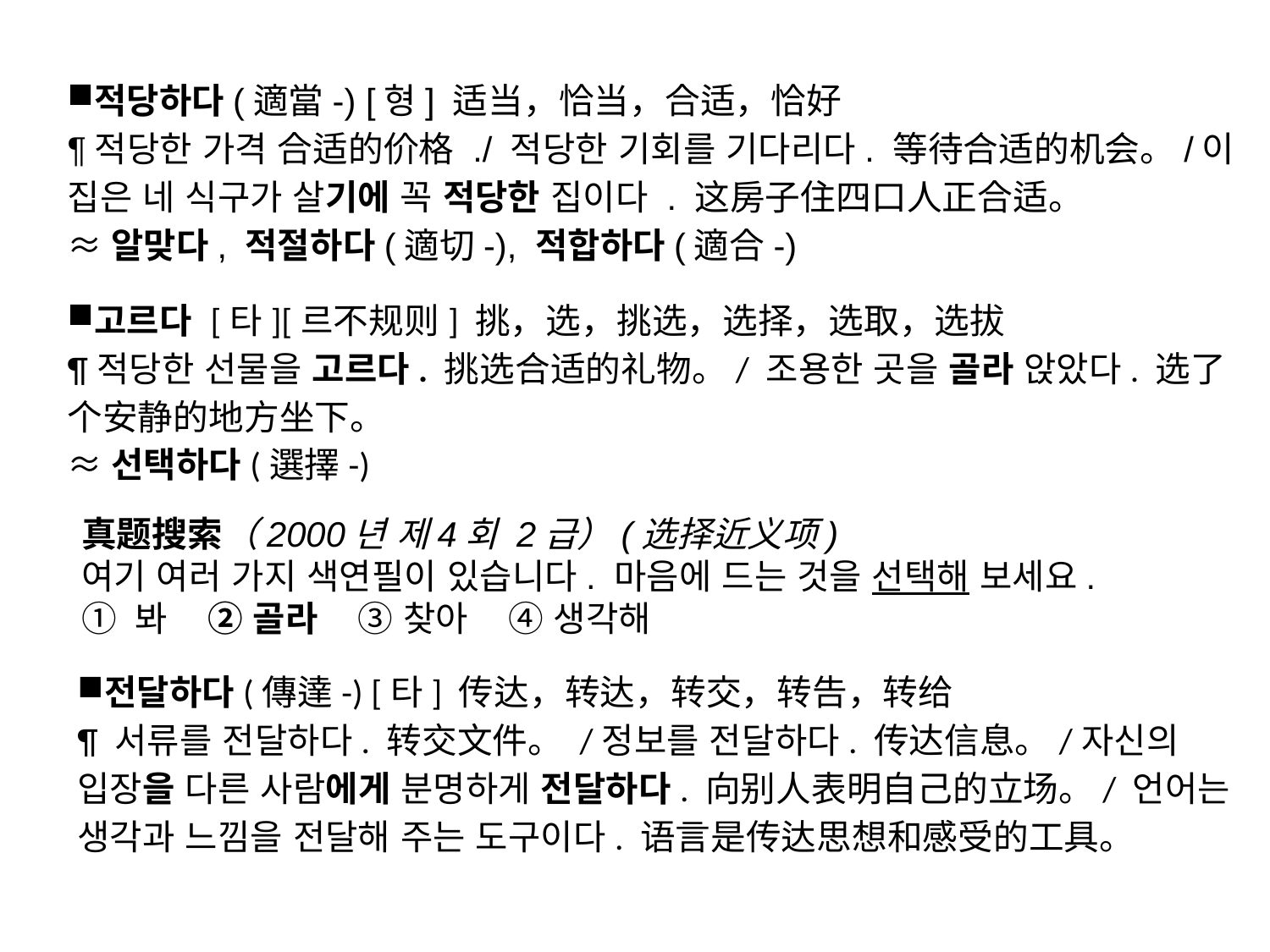

적당하다(適當-) [형] 适当，恰当，合适，恰好
¶적당한 가격 合适的价格 ./ 적당한 기회를 기다리다. 等待合适的机会。/이 집은 네 식구가 살기에 꼭 적당한 집이다 . 这房子住四口人正合适。
≈알맞다, 적절하다(適切-), 적합하다(適合-)
고르다 [타][르不规则] 挑，选，挑选，选择，选取，选拔
¶적당한 선물을 고르다. 挑选合适的礼物。/ 조용한 곳을 골라 앉았다. 选了个安静的地方坐下。
≈선택하다(選擇-)
真题搜索（2000년 제4회 2급）(选择近义项)
여기 여러 가지 색연필이 있습니다. 마음에 드는 것을 선택해 보세요.
① 봐    ② 골라    ③ 찾아    ④ 생각해
전달하다(傳達-) [타] 传达，转达，转交，转告，转给
¶ 서류를 전달하다. 转交文件。 /정보를 전달하다. 传达信息。/자신의 입장을 다른 사람에게 분명하게 전달하다. 向别人表明自己的立场。/ 언어는 생각과 느낌을 전달해 주는 도구이다. 语言是传达思想和感受的工具。